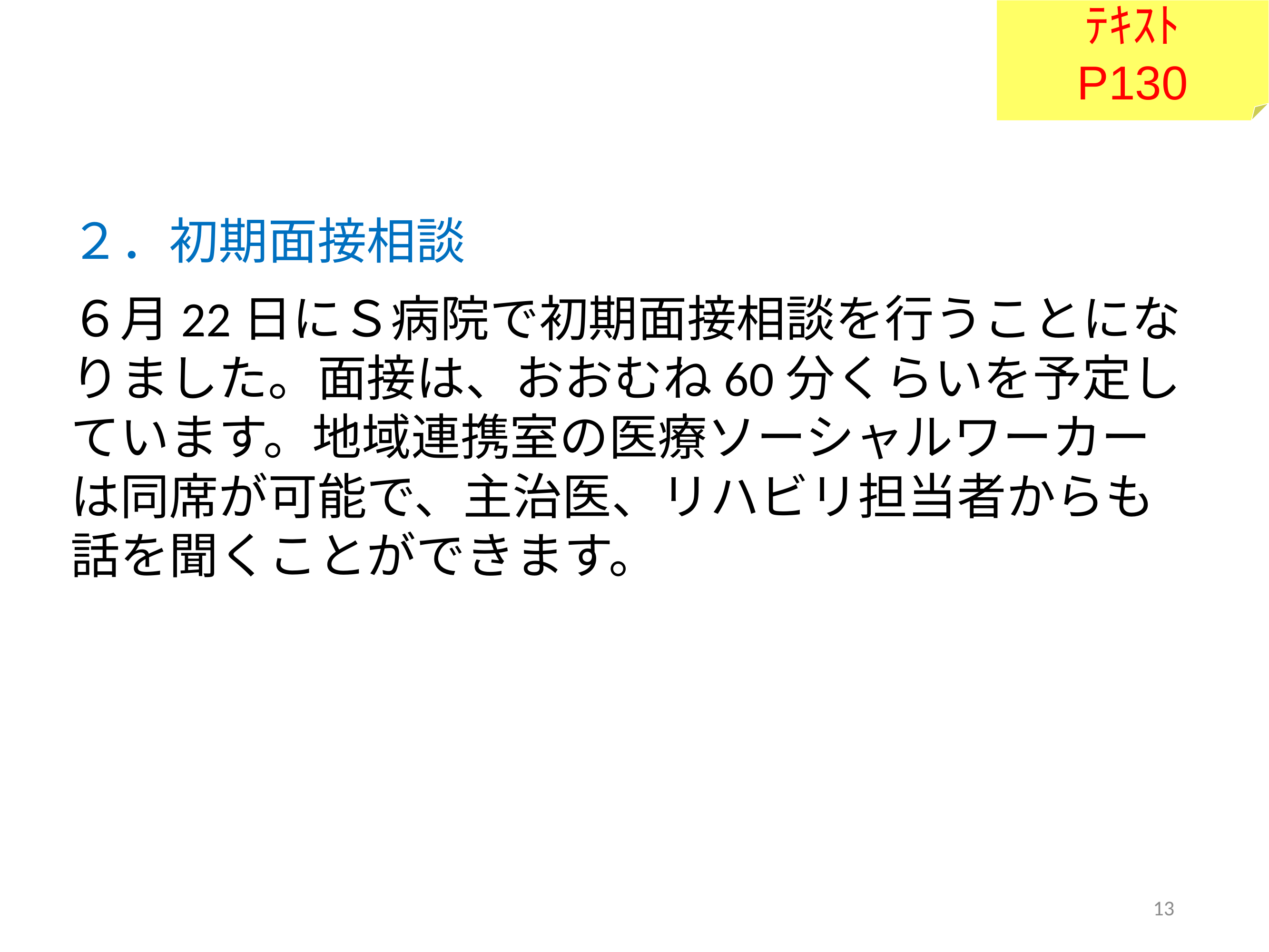

ﾃｷｽﾄ
P130

２．初期面接相談
６月22日にＳ病院で初期面接相談を行うことになりました。面接は、おおむね60分くらいを予定しています。地域連携室の医療ソーシャルワーカーは同席が可能で、主治医、リハビリ担当者からも話を聞くことができます。

13